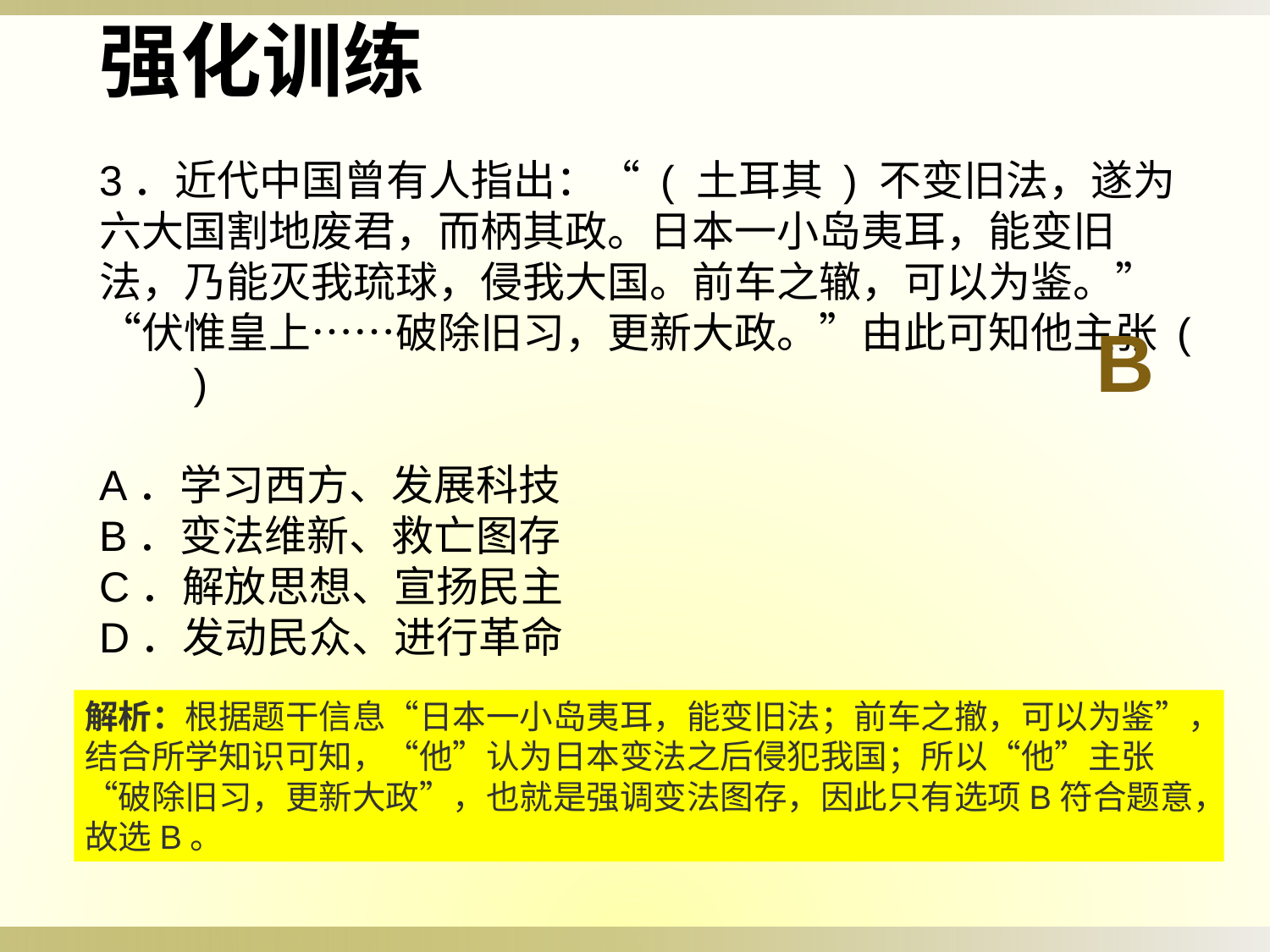

强化训练
3．近代中国曾有人指出：“ ( 土耳其 ) 不变旧法，遂为六大国割地废君，而柄其政。日本一小岛夷耳，能变旧法，乃能灭我琉球，侵我大国。前车之辙，可以为鉴。”“伏惟皇上……破除旧习，更新大政。”由此可知他主张 (         )

A．学习西方、发展科技
B．变法维新、救亡图存
C．解放思想、宣扬民主
D．发动民众、进行革命
B
解析：根据题干信息“日本一小岛夷耳，能变旧法；前车之撤，可以为鉴”，结合所学知识可知，“他”认为日本变法之后侵犯我国；所以“他”主张“破除旧习，更新大政”，也就是强调变法图存，因此只有选项B符合题意，故选B。